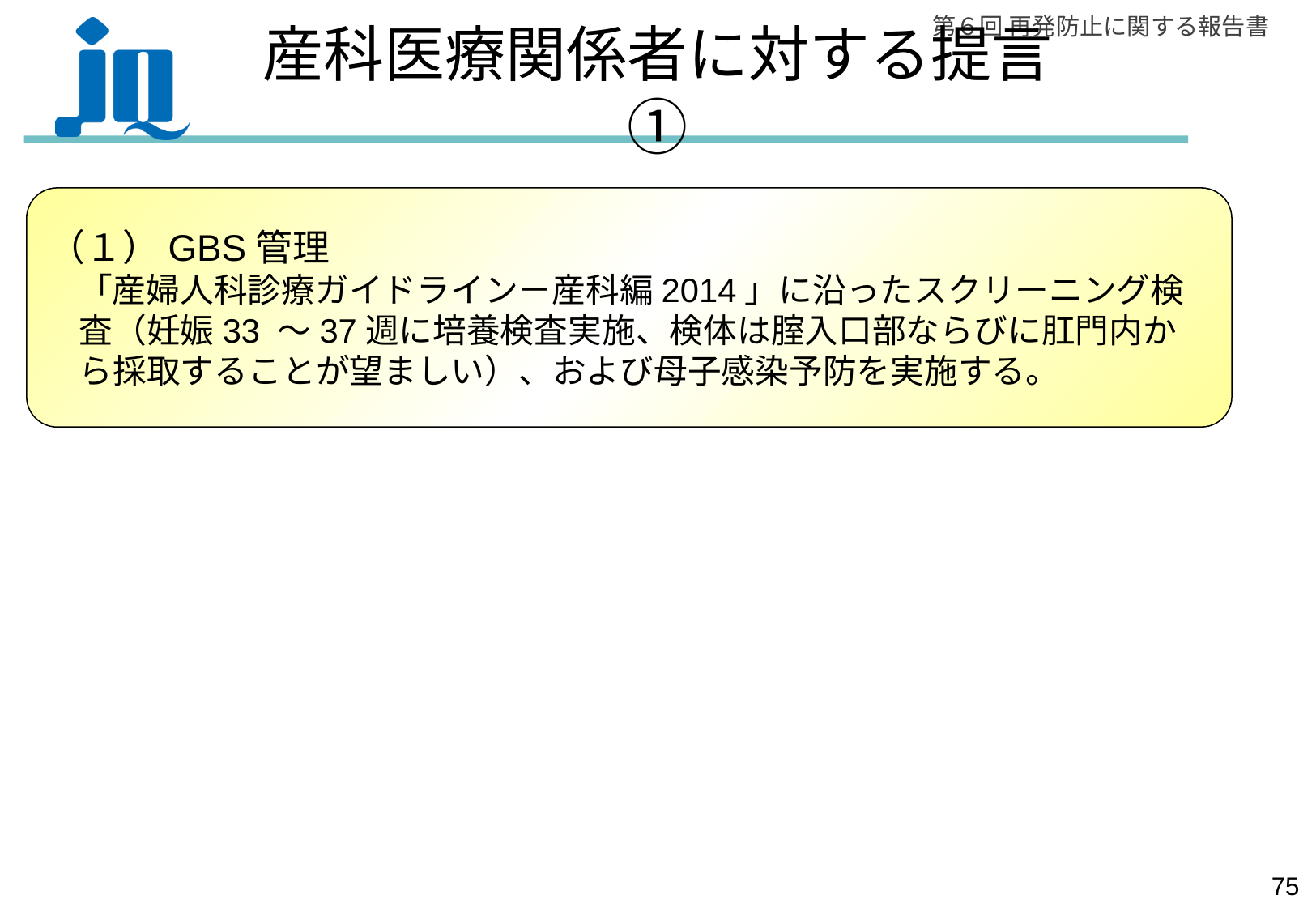

# 産科医療関係者に対する提言①
（１）GBS管理
　「産婦人科診療ガイドライン－産科編2014」に沿ったスクリーニング検査（妊娠33 ～37週に培養検査実施、検体は腟入口部ならびに肛門内から採取することが望ましい）、および母子感染予防を実施する。
75